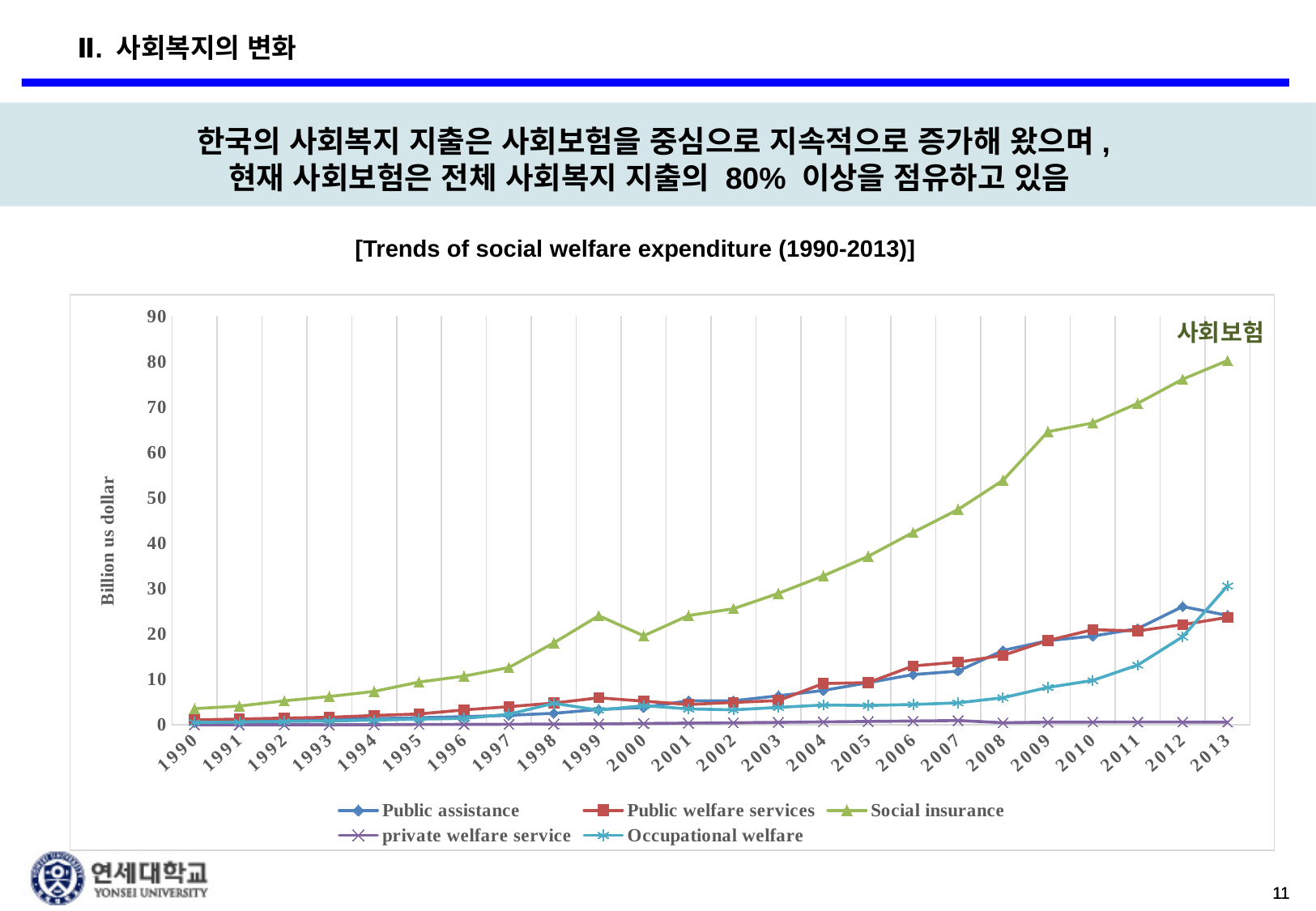

Ⅱ. 사회복지의 변화

한국의 사회복지 지출은 사회보험을 중심으로 지속적으로 증가해 왔으며,
현재 사회보험은 전체 사회복지 지출의 80% 이상을 점유하고 있음

[Trends of social welfare expenditure (1990-2013)]

### Chart

| Category | Public assistance | Public welfare services | Social insurance | private welfare service | Occupational welfare |
|---|---|---|---|---|---|
| 1990 | 0.8610000000000007 | 1.0409999999999977 | 3.5340000000000003 | 0.0 | 0.502 |
| 1991 | 1.0349999999999977 | 1.24 | 4.1149999999999896 | 0.0 | 0.5910000000000001 |
| 1992 | 1.127 | 1.46 | 5.256 | 0.0 | 0.7110000000000006 |
| 1993 | 1.258 | 1.633 | 6.1979999999999915 | 0.0 | 0.802 |
| 1994 | 1.324 | 2.0369999999999977 | 7.3340000000000005 | 0.0 | 1.016999999999998 |
| 1995 | 1.524 | 2.3659999999999997 | 9.392000000000005 | 0.055000000000000014 | 1.22 |
| 1996 | 1.7809999999999984 | 3.259 | 10.685 | 0.06800000000000002 | 1.3800000000000001 |
| 1997 | 2.077 | 3.9729999999999968 | 12.592000000000002 | 0.09600000000000004 | 2.299 |
| 1998 | 2.5119999999999987 | 4.7629999999999955 | 18.018 | 0.134 | 4.7170000000000005 |
| 1999 | 3.3519999999999968 | 5.921 | 23.998999999999963 | 0.17200000000000001 | 3.21 |
| 2000 | 3.8099999999999987 | 5.1859999999999955 | 19.579 | 0.272 | 4.1930000000000005 |
| 2001 | 5.264999999999992 | 4.463 | 24.036 | 0.3480000000000003 | 3.4789999999999988 |
| 2002 | 5.264999999999992 | 4.91 | 25.542 | 0.4300000000000004 | 3.269 |
| 2003 | 6.37 | 5.3149999999999915 | 28.916 | 0.525 | 3.8159999999999967 |
| 2004 | 7.5449999999999955 | 9.066 | 32.765000000000065 | 0.617000000000001 | 4.328999999999992 |
| 2005 | 9.245999999999999 | 9.258000000000001 | 37.07 | 0.7150000000000006 | 4.24 |
| 2006 | 11.043999999999999 | 12.947000000000001 | 42.335 | 0.803 | 4.453 |
| 2007 | 11.805000000000016 | 13.776 | 47.382999999999996 | 0.915 | 4.8169999999999975 |
| 2008 | 16.348 | 15.269 | 53.806000000000004 | 0.4390000000000005 | 5.94 |
| 2009 | 18.497999999999987 | 18.531 | 64.513 | 0.557 | 8.210999999999999 |
| 2010 | 19.497999999999987 | 20.929000000000002 | 66.44000000000003 | 0.5880000000000001 | 9.75 |
| 2011 | 21.162 | 20.658 | 70.762 | 0.5910000000000001 | 13.136999999999999 |
| 2012 | 26.016000000000005 | 22.034 | 76.06400000000001 | 0.5880000000000001 | 19.368000000000002 |
| 2013 | 24.064 | 23.627 | 80.17199999999998 | 0.5690000000000006 | 30.558 |
사회보험